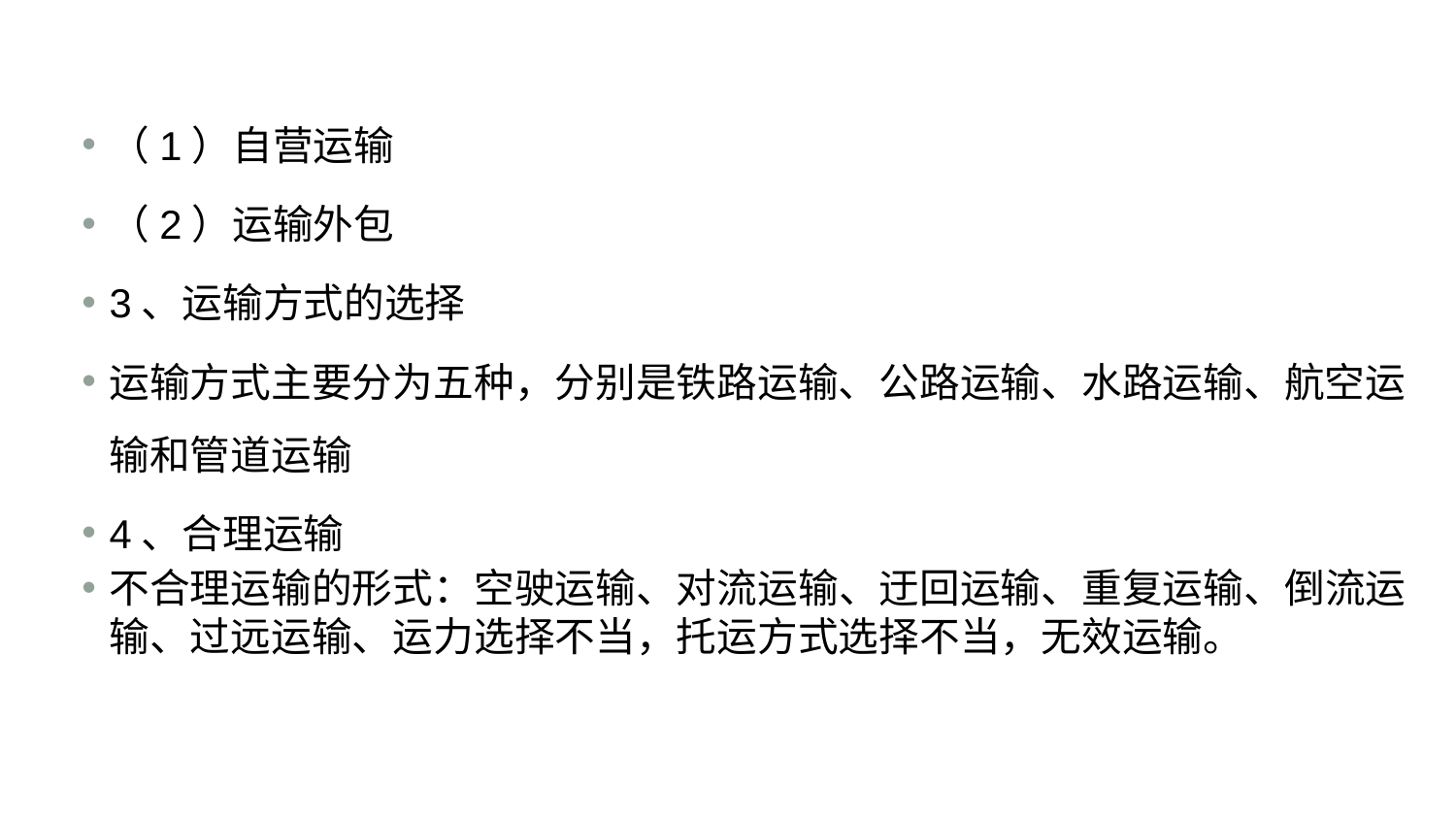

#
（1）自营运输
（2）运输外包
3、运输方式的选择
运输方式主要分为五种，分别是铁路运输、公路运输、水路运输、航空运输和管道运输
4、合理运输
不合理运输的形式：空驶运输、对流运输、迂回运输、重复运输、倒流运输、过远运输、运力选择不当，托运方式选择不当，无效运输。